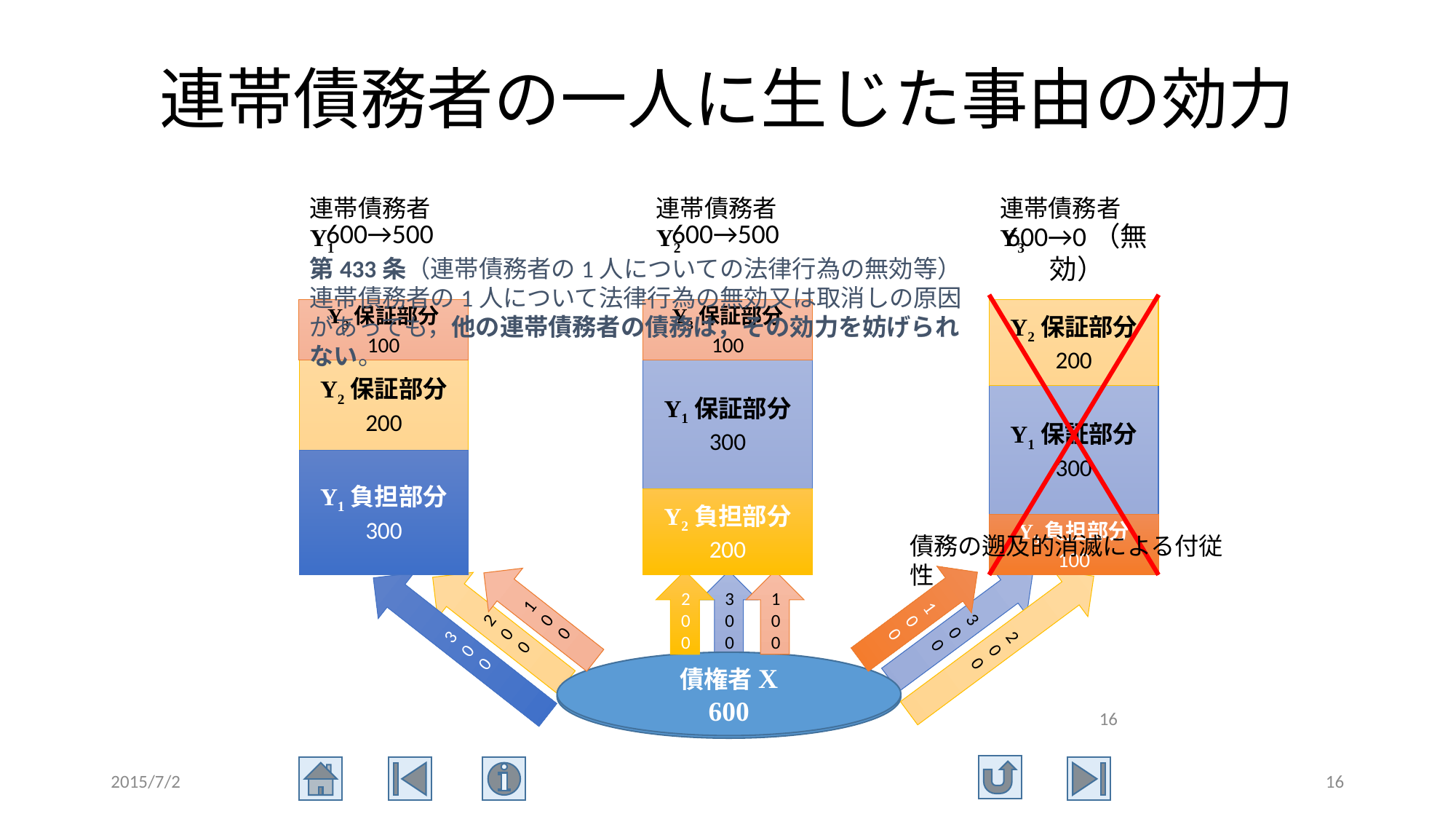

# 連帯債務者の一人に生じた事由の効力
連帯債務者Y1
連帯債務者Y2
連帯債務者Y3
600→500
600→500
600→0（無効）
第433条（連帯債務者の1人についての法律行為の無効等）
連帯債務者の1人について法律行為の無効又は取消しの原因があっても，他の連帯債務者の債務は，その効力を妨げられない。
Y3保証部分
100
Y3保証部分
100
Y2保証部分
200
Y2保証部分
200
Y1保証部分
300
Y1保証部分
300
Y1負担部分
300
Y2負担部分
200
Y3負担部分
100
債務の遡及的消滅による付従性
200
300
300
100
200
100
200
300
100
債権者X
600
債権者X
600→500
16
2015/7/2
16